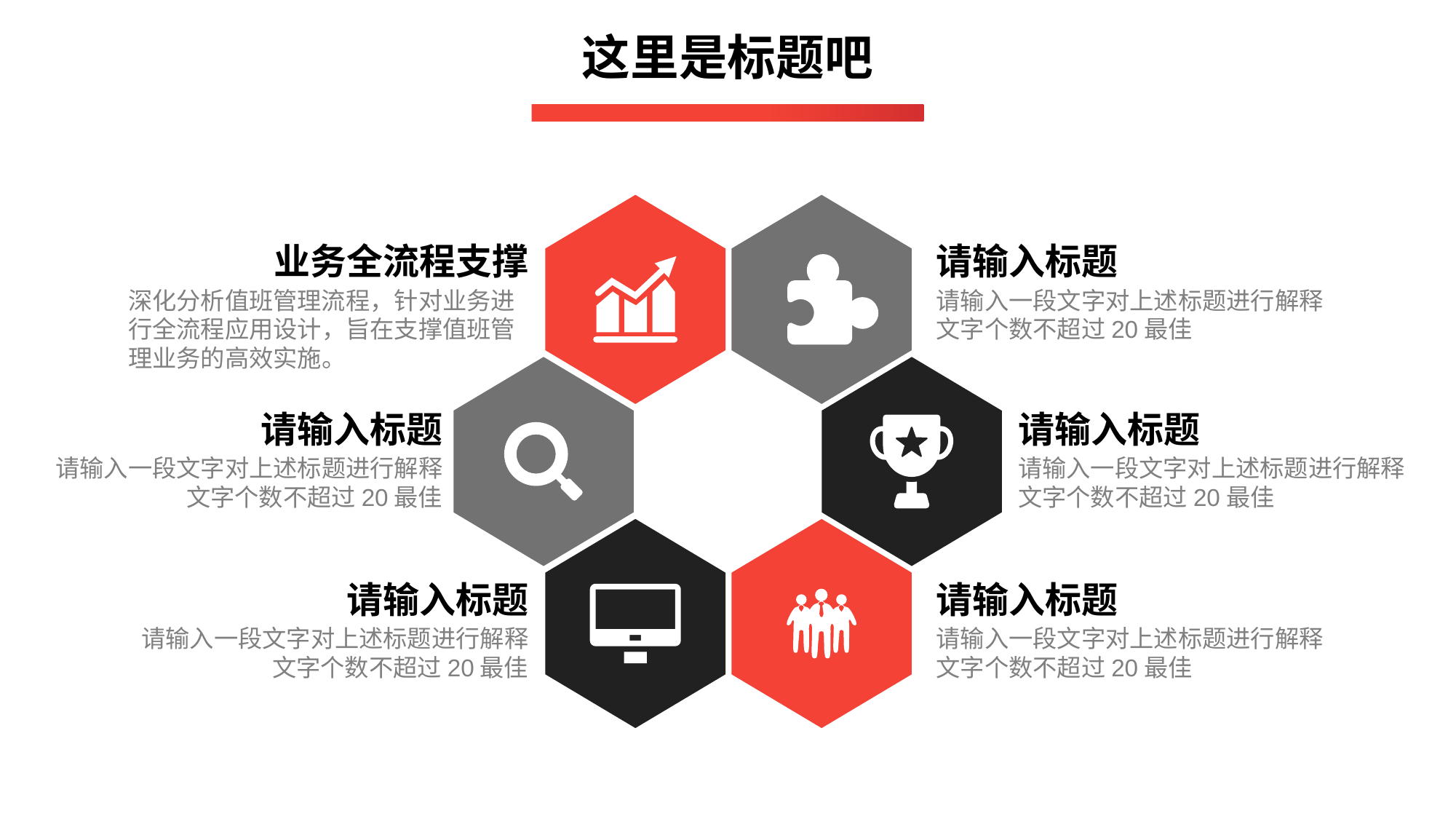

这里是标题吧

业务全流程支撑
请输入标题

深化分析值班管理流程，针对业务进行全流程应用设计，旨在支撑值班管理业务的高效实施。
请输入一段文字对上述标题进行解释文字个数不超过20最佳

请输入标题
请输入标题

请输入一段文字对上述标题进行解释文字个数不超过20最佳
请输入一段文字对上述标题进行解释文字个数不超过20最佳

请输入标题
请输入标题

请输入一段文字对上述标题进行解释文字个数不超过20最佳
请输入一段文字对上述标题进行解释文字个数不超过20最佳